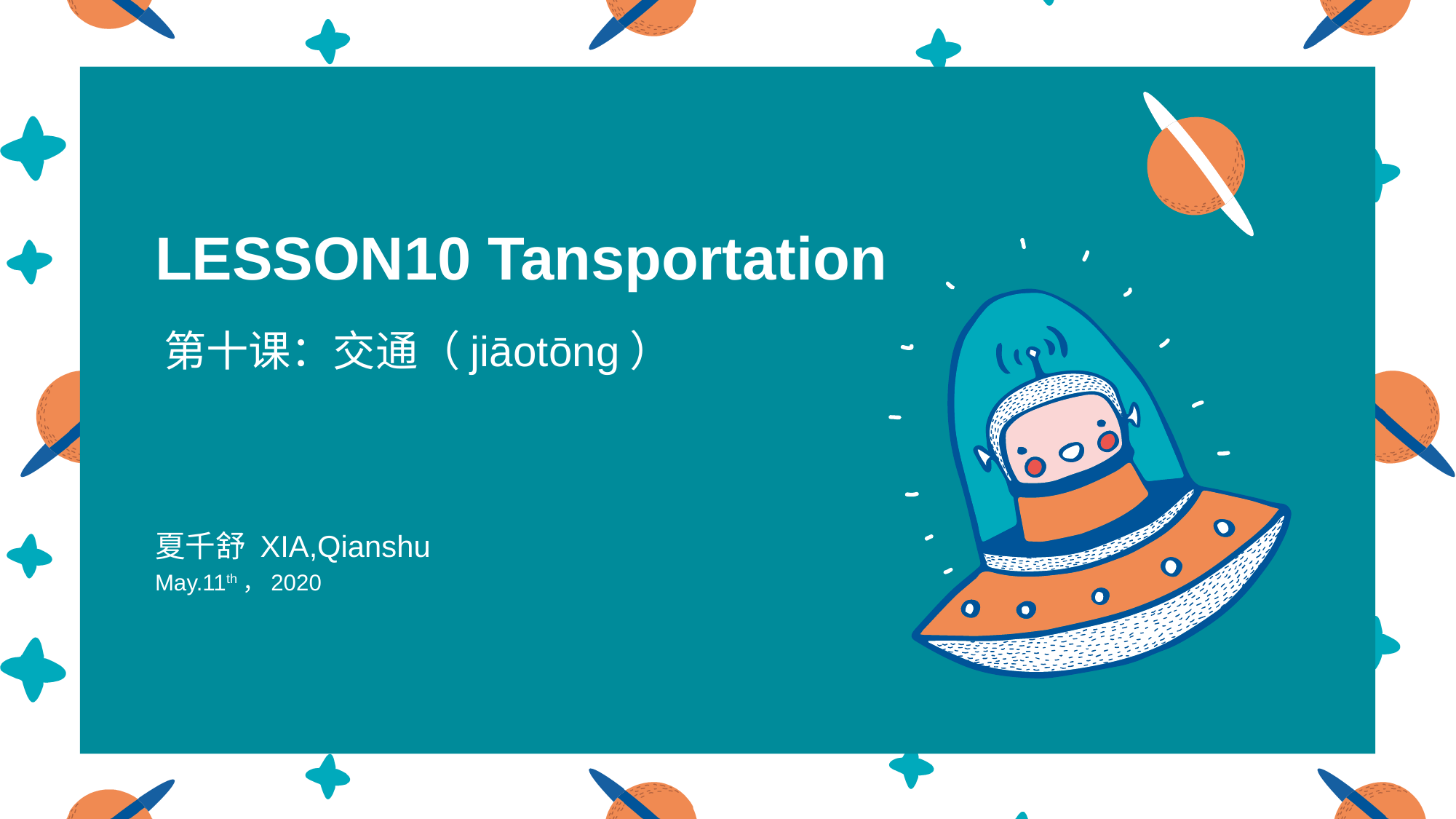

# LESSON10 Tansportation
第十课：交通（jiāotōng）
夏千舒 XIA,Qianshu
May.11th，2020